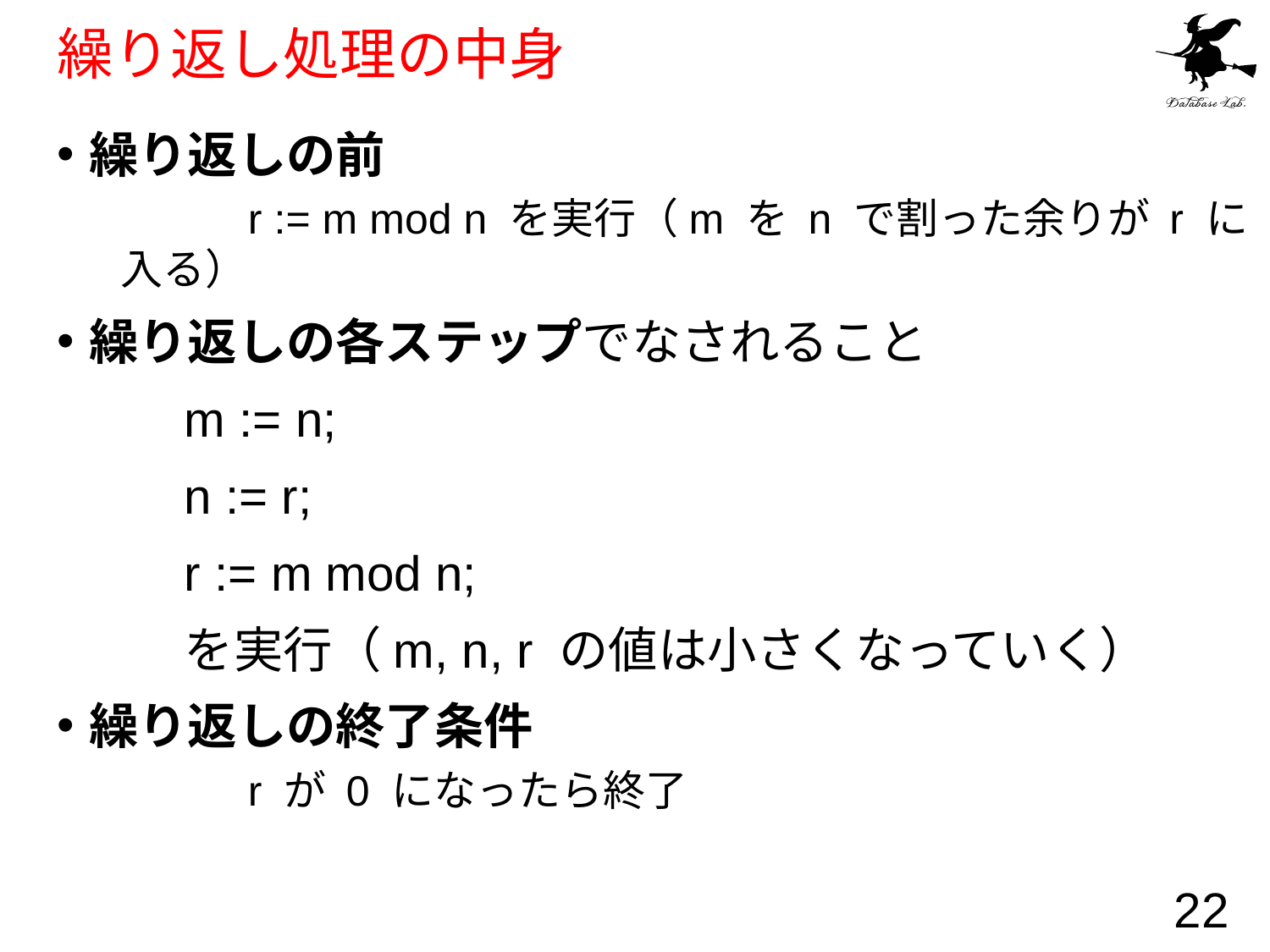

# 繰り返し処理の中身
繰り返しの前
	r := m mod n を実行（m を n で割った余りが r に入る）
繰り返しの各ステップでなされること
	m := n;
	n := r;
	r := m mod n;
	を実行（m, n, r の値は小さくなっていく）
繰り返しの終了条件
	r が 0 になったら終了
22